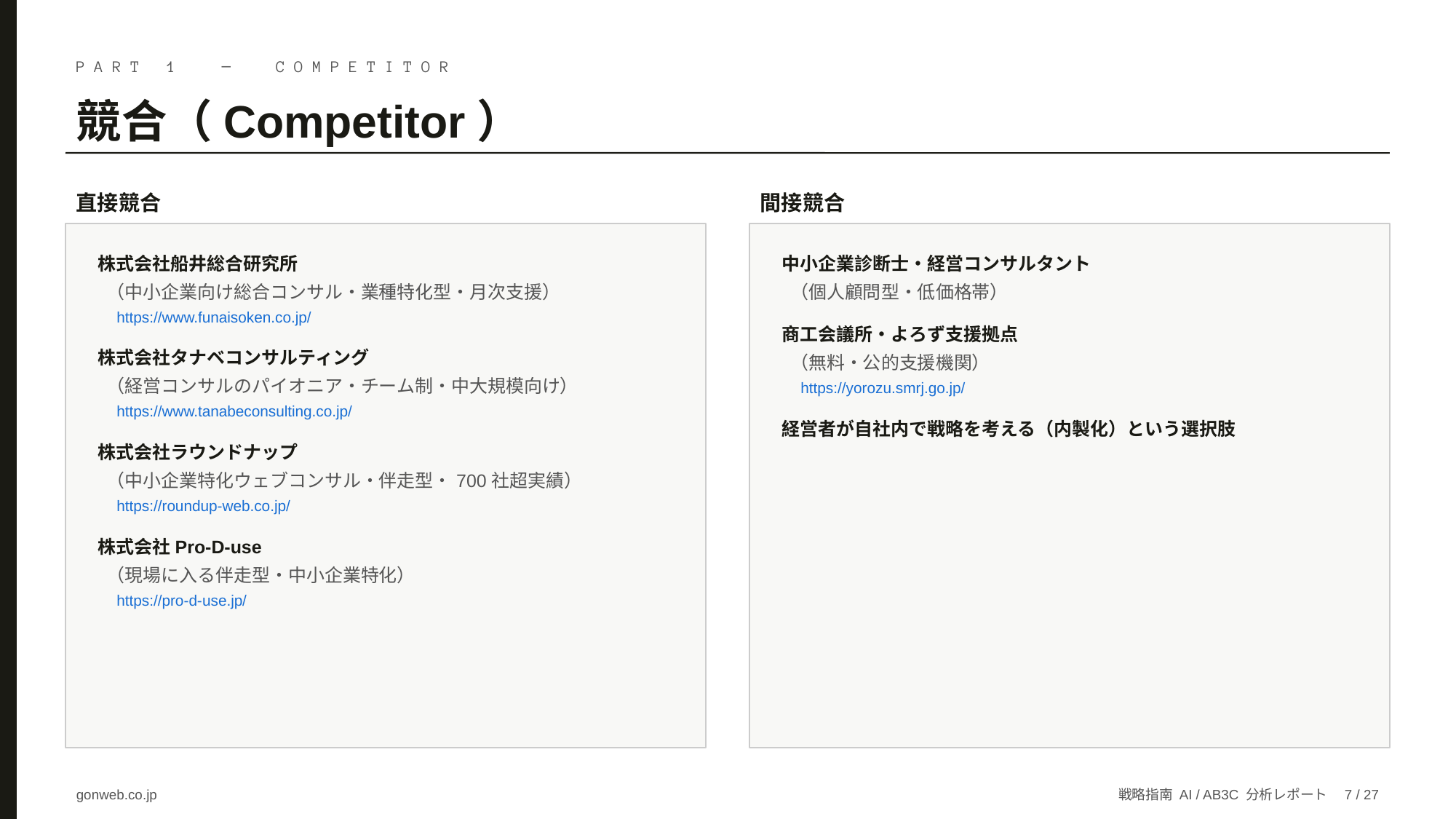

PART 1  ─  COMPETITOR
競合（Competitor）

直接競合
間接競合

株式会社船井総合研究所
 （中小企業向け総合コンサル・業種特化型・月次支援）
　https://www.funaisoken.co.jp/

株式会社タナベコンサルティング
 （経営コンサルのパイオニア・チーム制・中大規模向け）
　https://www.tanabeconsulting.co.jp/

株式会社ラウンドナップ
 （中小企業特化ウェブコンサル・伴走型・700社超実績）
　https://roundup-web.co.jp/

株式会社Pro-D-use
 （現場に入る伴走型・中小企業特化）
　https://pro-d-use.jp/
中小企業診断士・経営コンサルタント
 （個人顧問型・低価格帯）

商工会議所・よろず支援拠点
 （無料・公的支援機関）
　https://yorozu.smrj.go.jp/

経営者が自社内で戦略を考える（内製化）という選択肢
gonweb.co.jp
戦略指南 AI / AB3C 分析レポート　7 / 27